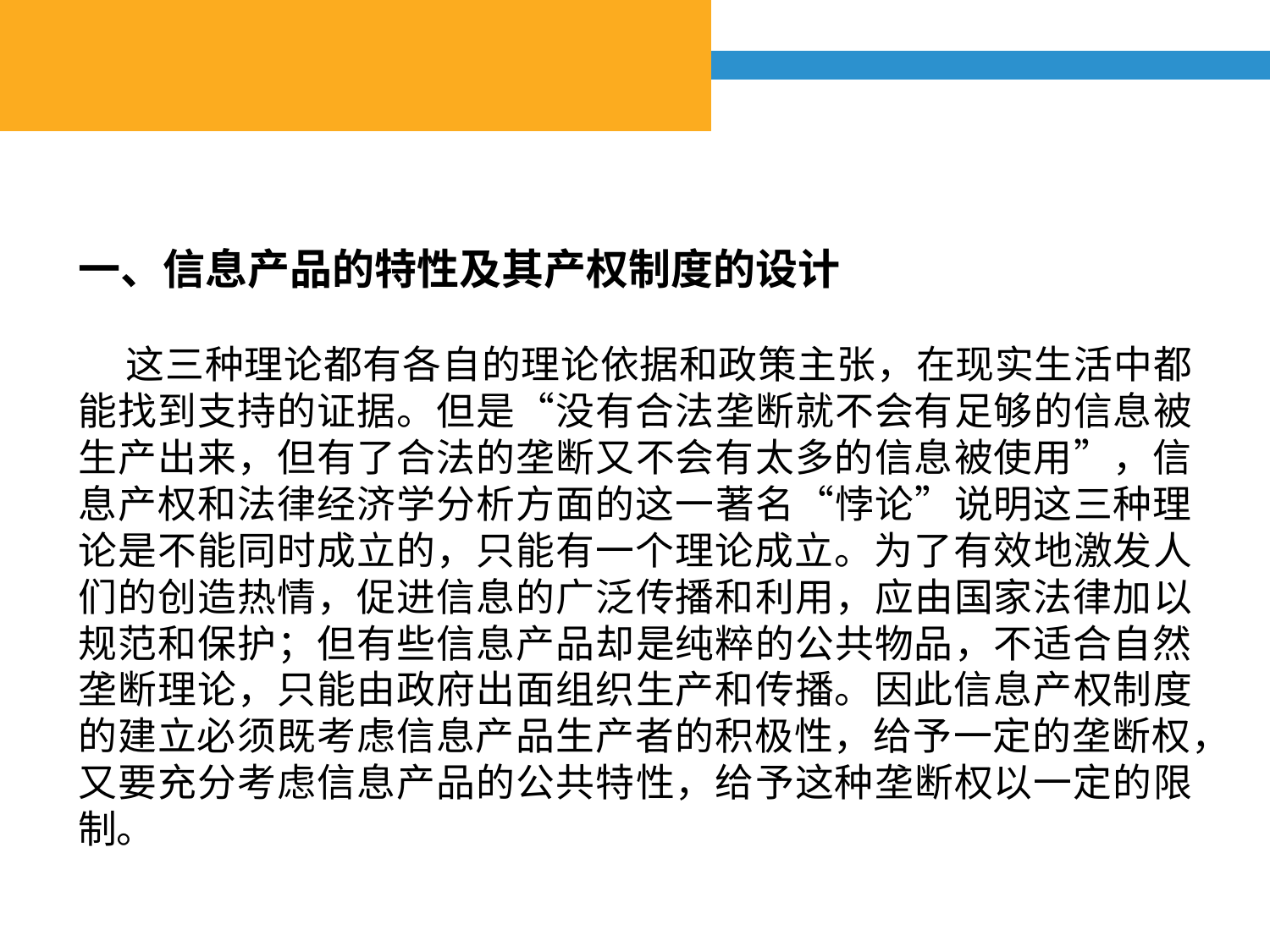

一、信息产品的特性及其产权制度的设计

    这三种理论都有各自的理论依据和政策主张，在现实生活中都能找到支持的证据。但是“没有合法垄断就不会有足够的信息被生产出来，但有了合法的垄断又不会有太多的信息被使用”，信息产权和法律经济学分析方面的这一著名“悖论”说明这三种理论是不能同时成立的，只能有一个理论成立。为了有效地激发人们的创造热情，促进信息的广泛传播和利用，应由国家法律加以规范和保护；但有些信息产品却是纯粹的公共物品，不适合自然垄断理论，只能由政府出面组织生产和传播。因此信息产权制度的建立必须既考虑信息产品生产者的积极性，给予一定的垄断权，又要充分考虑信息产品的公共特性，给予这种垄断权以一定的限制。